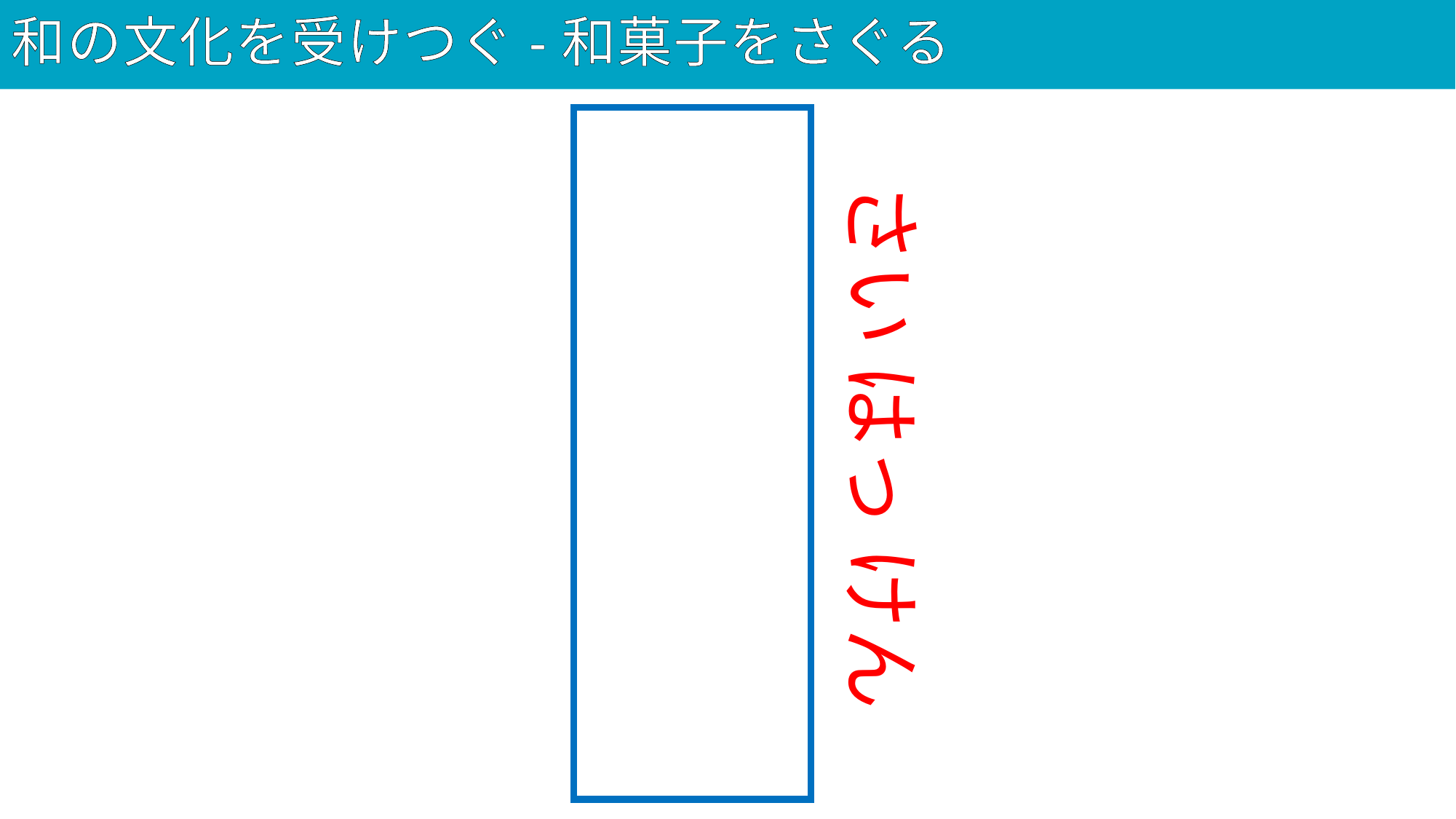

# 和の文化を受けつぐ-和菓子をさぐる
16

再発見
さい はっ けん